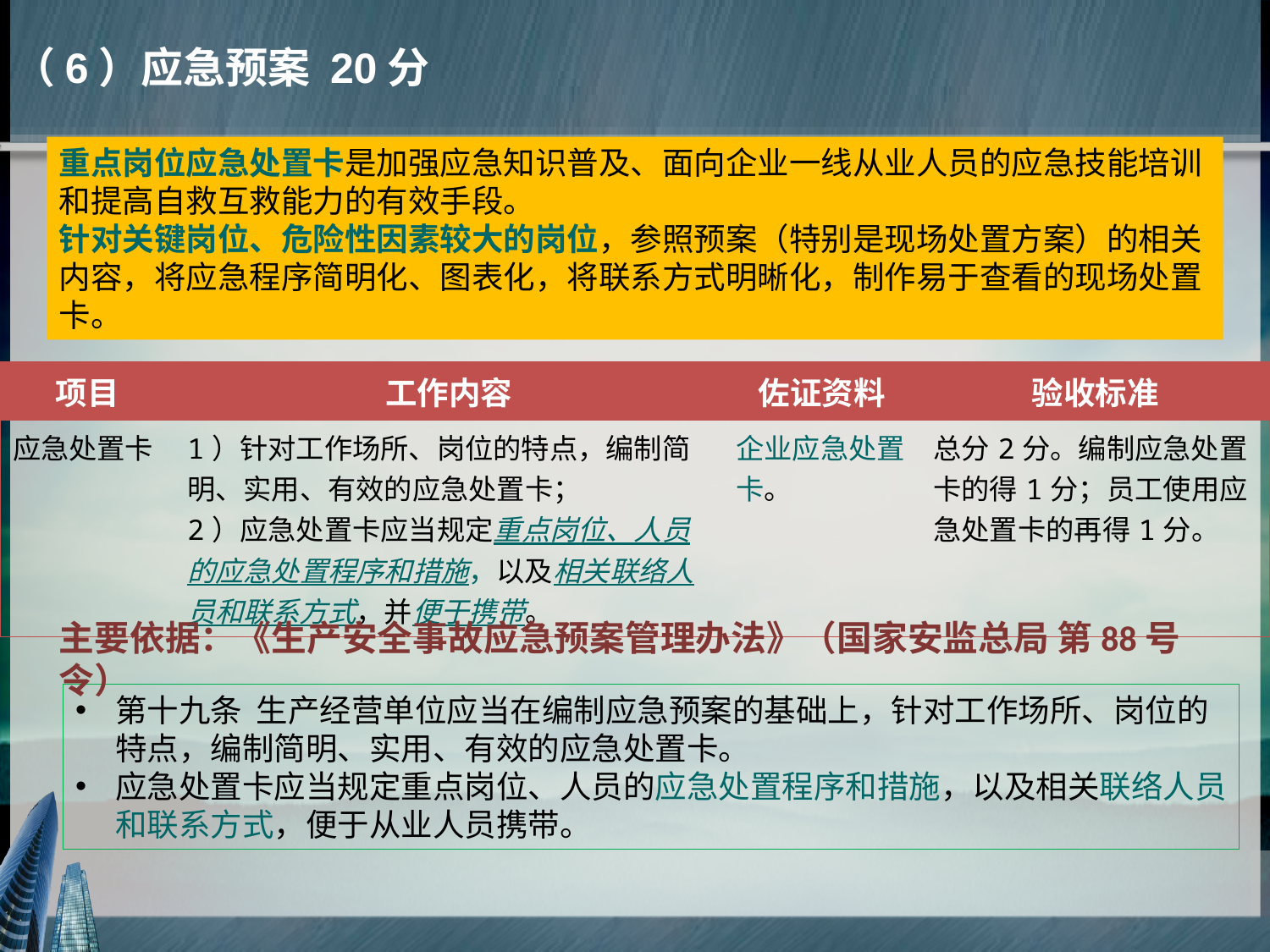

（6）应急预案 20分
重点岗位应急处置卡是加强应急知识普及、面向企业一线从业人员的应急技能培训和提高自救互救能力的有效手段。
针对关键岗位、危险性因素较大的岗位，参照预案（特别是现场处置方案）的相关内容，将应急程序简明化、图表化，将联系方式明晰化，制作易于查看的现场处置卡。
| 项目 | 工作内容 | 佐证资料 | 验收标准 |
| --- | --- | --- | --- |
| 应急处置卡 | 1）针对工作场所、岗位的特点，编制简明、实用、有效的应急处置卡； 2）应急处置卡应当规定重点岗位、人员的应急处置程序和措施，以及相关联络人员和联系方式，并便于携带。 | 企业应急处置卡。 | 总分2分。编制应急处置卡的得1分；员工使用应急处置卡的再得1分。 |
主要依据：《生产安全事故应急预案管理办法》（国家安监总局 第88号令）
第十九条  生产经营单位应当在编制应急预案的基础上，针对工作场所、岗位的特点，编制简明、实用、有效的应急处置卡。
应急处置卡应当规定重点岗位、人员的应急处置程序和措施，以及相关联络人员和联系方式，便于从业人员携带。